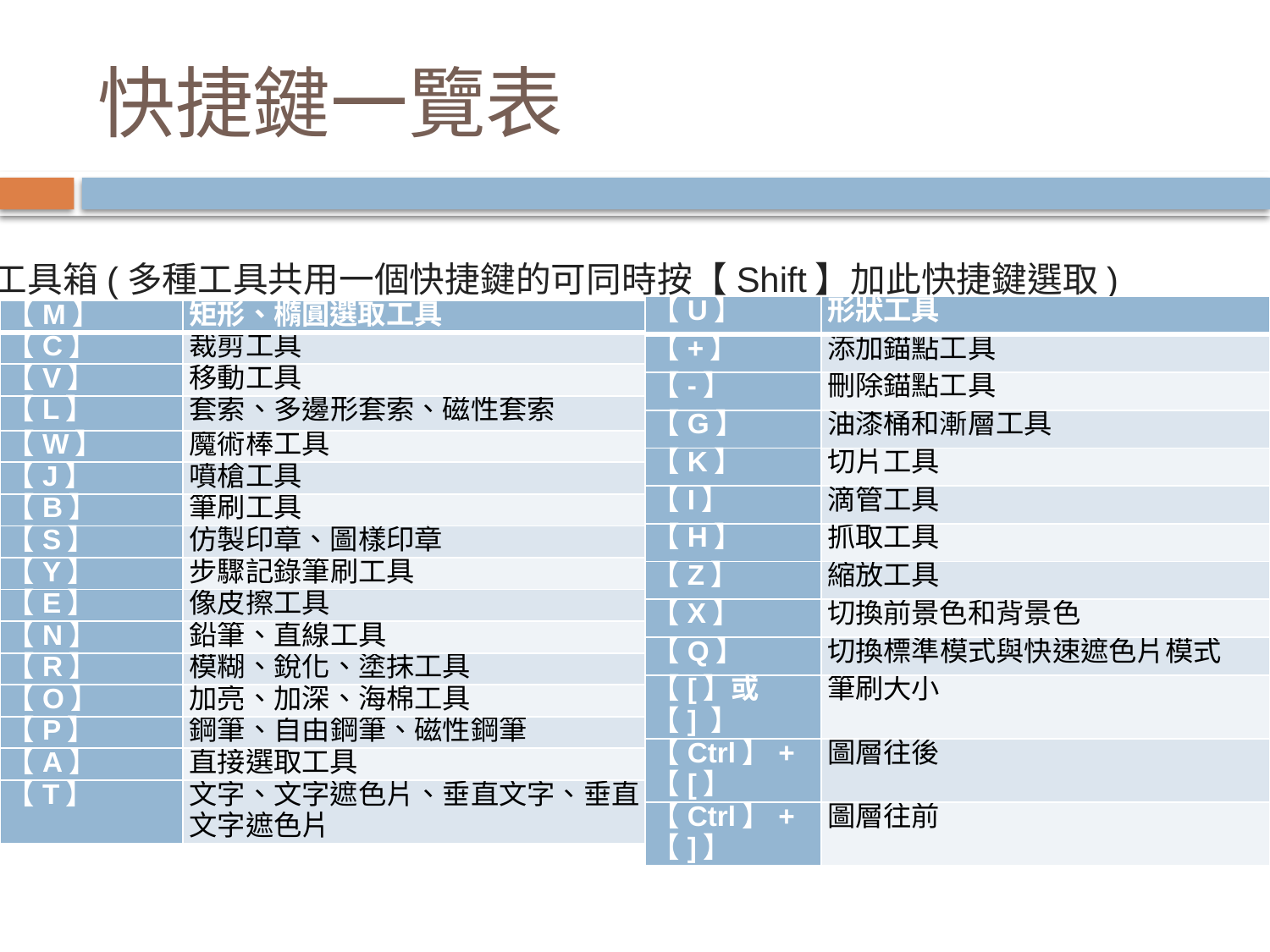

# 快捷鍵一覽表
工具箱(多種工具共用一個快捷鍵的可同時按【Shift】加此快捷鍵選取)
| 【U】 | 形狀工具 |
| --- | --- |
| 【+】 | 添加錨點工具 |
| 【-】 | 刪除錨點工具 |
| 【G】 | 油漆桶和漸層工具 |
| 【K】 | 切片工具 |
| 【I】 | 滴管工具 |
| 【H】 | 抓取工具 |
| 【Z】 | 縮放工具 |
| 【X】 | 切換前景色和背景色 |
| 【Q】 | 切換標準模式與快速遮色片模式 |
| 【[】或【] 】 | 筆刷大小 |
| 【Ctrl】+【[】 | 圖層往後 |
| 【Ctrl】+【]】 | 圖層往前 |
| 【M】 | 矩形、橢圓選取工具 |
| --- | --- |
| 【C】 | 裁剪工具 |
| 【V】 | 移動工具 |
| 【L】 | 套索、多邊形套索、磁性套索 |
| 【W】 | 魔術棒工具 |
| 【J】 | 噴槍工具 |
| 【B】 | 筆刷工具 |
| 【S】 | 仿製印章、圖樣印章 |
| 【Y】 | 步驟記錄筆刷工具 |
| 【E】 | 像皮擦工具 |
| 【N】 | 鉛筆、直線工具 |
| 【R】 | 模糊、銳化、塗抹工具 |
| 【O】 | 加亮、加深、海棉工具 |
| 【P】 | 鋼筆、自由鋼筆、磁性鋼筆 |
| 【A】 | 直接選取工具 |
| 【T】 | 文字、文字遮色片、垂直文字、垂直文字遮色片 |